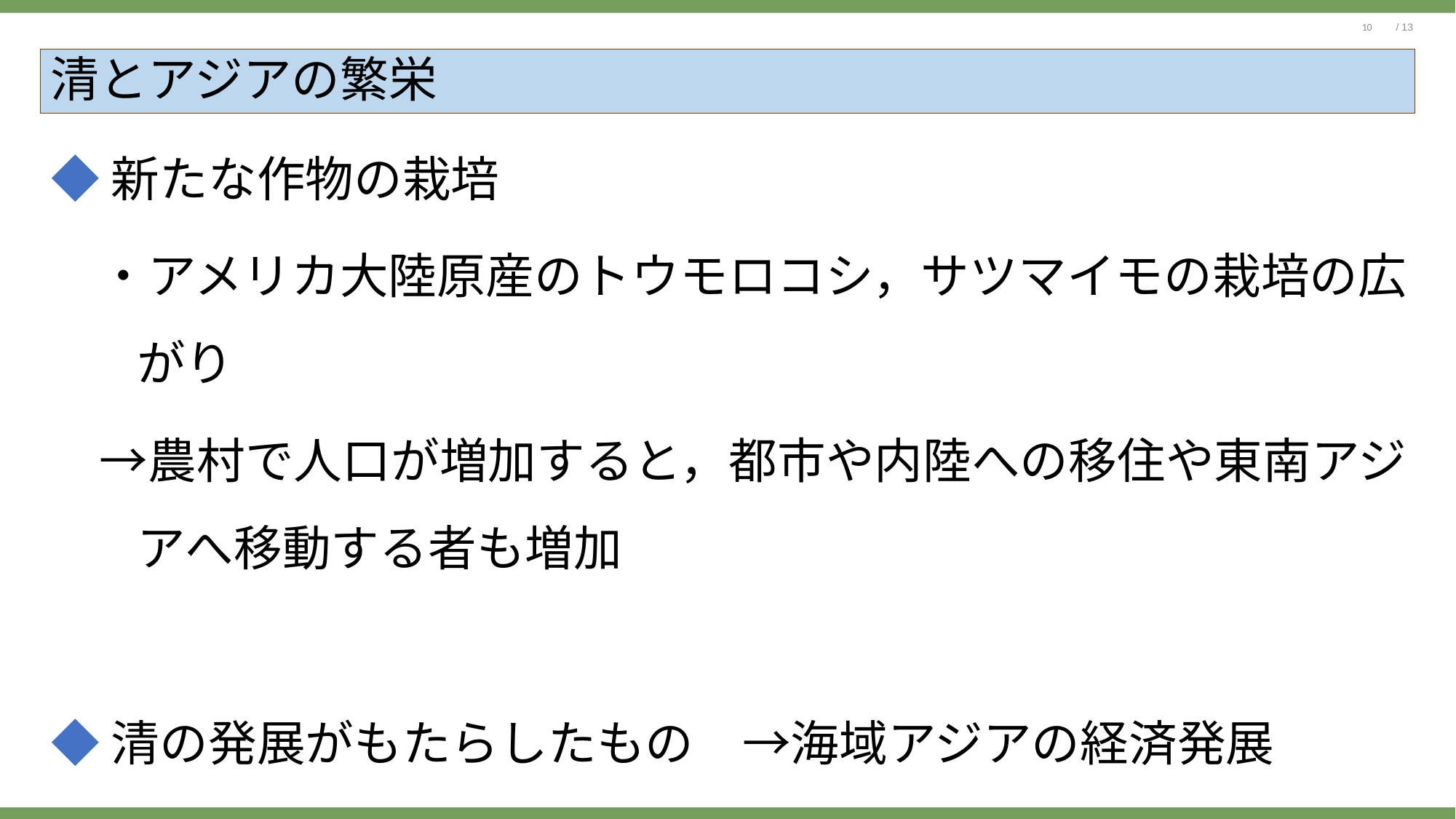

# 清とアジアの繁栄
◆新たな作物の栽培
　・アメリカ大陸原産のトウモロコシ，サツマイモの栽培の広がり
　→農村で人口が増加すると，都市や内陸への移住や東南アジアへ移動する者も増加

◆清の発展がもたらしたもの　→海域アジアの経済発展